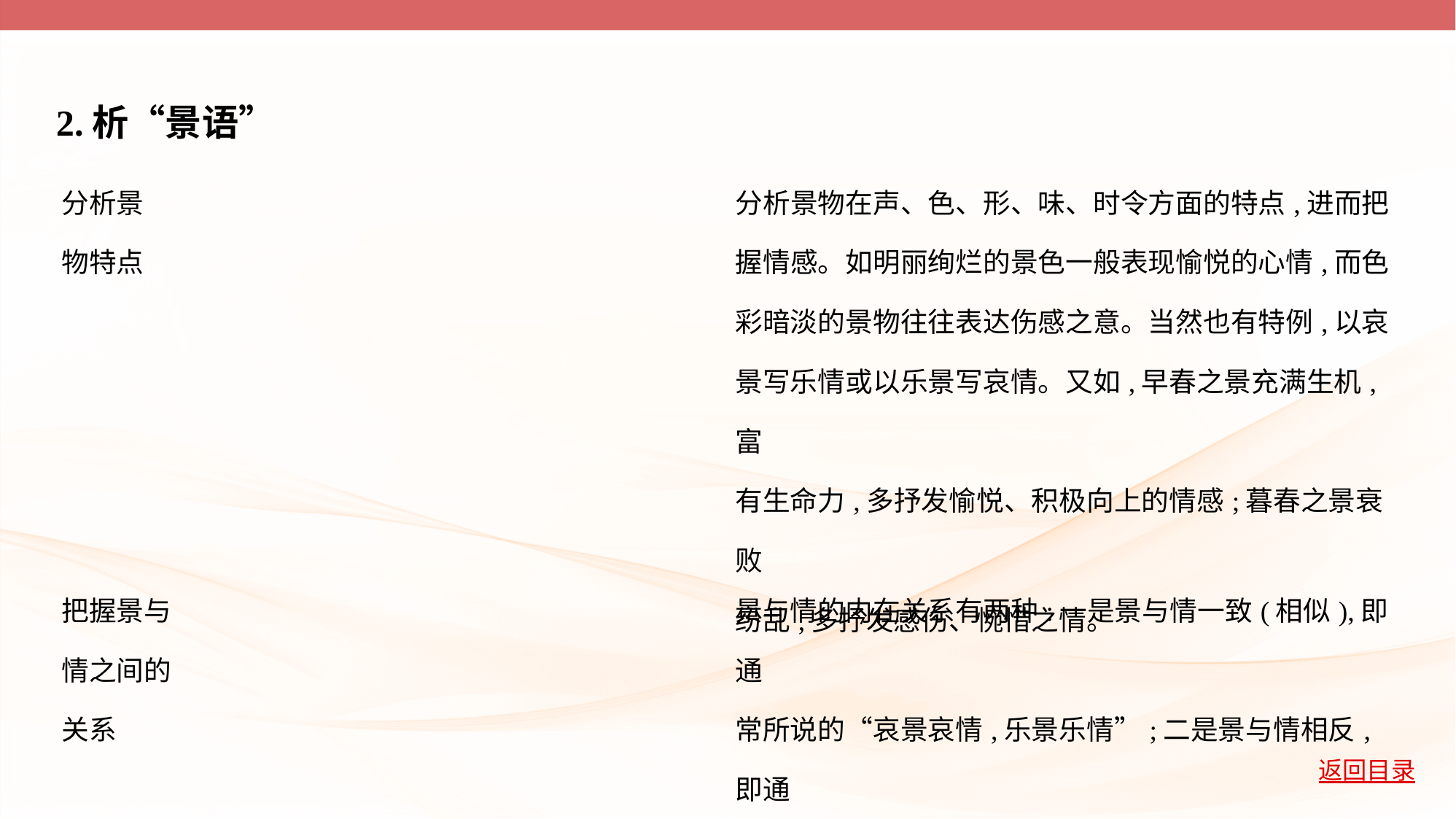

2.析“景语”
| 分析景 物特点 | 分析景物在声、色、形、味、时令方面的特点,进而把 握情感。如明丽绚烂的景色一般表现愉悦的心情,而色 彩暗淡的景物往往表达伤感之意。当然也有特例,以哀 景写乐情或以乐景写哀情。又如,早春之景充满生机,富 有生命力,多抒发愉悦、积极向上的情感;暮春之景衰败 纷乱,多抒发感伤、惋惜之情。 |
| --- | --- |
| 把握景与 情之间的 关系 | 景与情的内在关系有两种:一是景与情一致(相似),即通 常所说的“哀景哀情,乐景乐情”;二是景与情相反,即通 常所说的“乐景哀情,哀景乐情”。 |